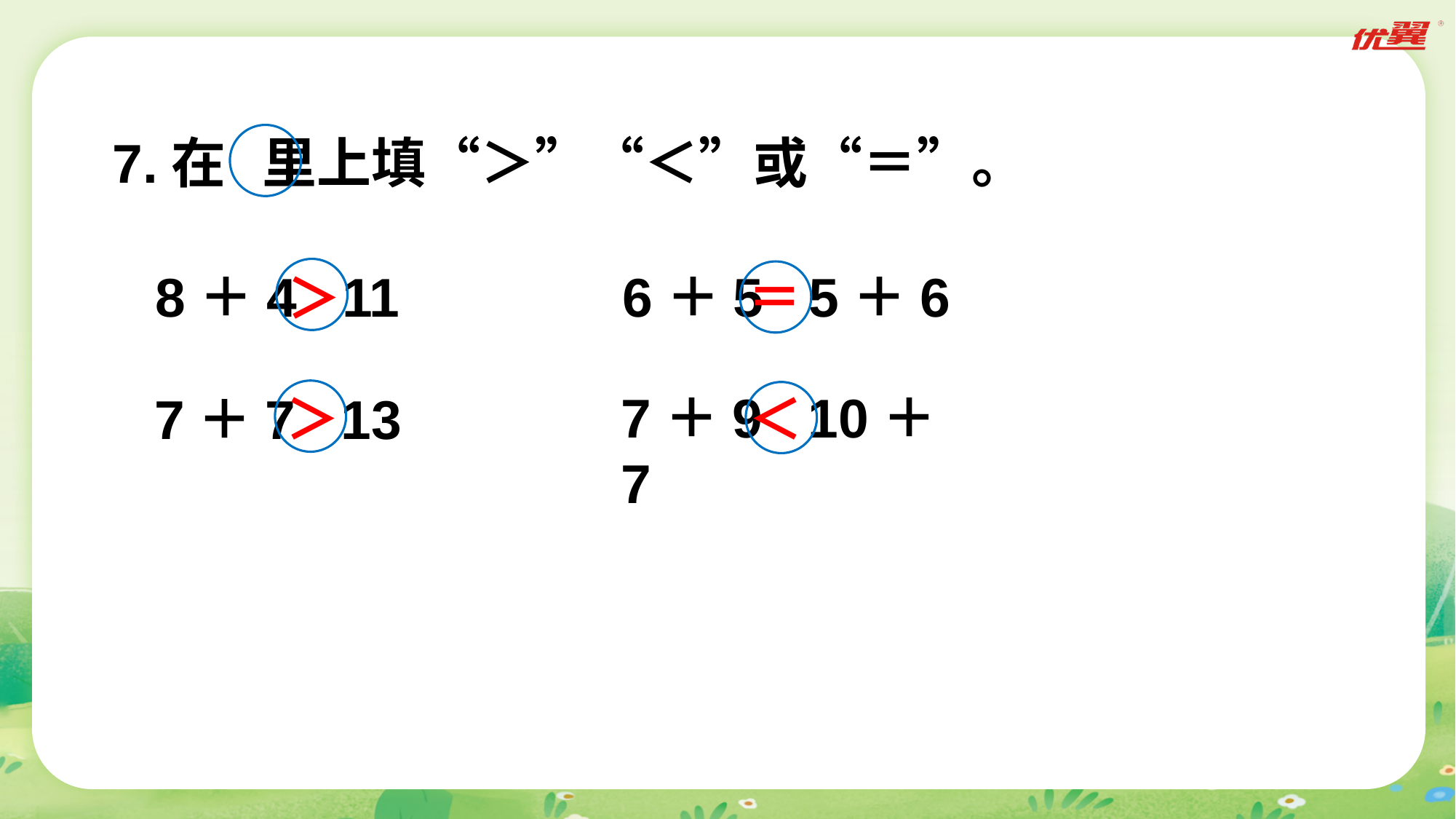

7.在   里上填“＞”“＜”或“＝”。

8＋4   11

6＋5   5＋6

＝
＞
7＋9   10＋7

＞
＜
7＋7   13